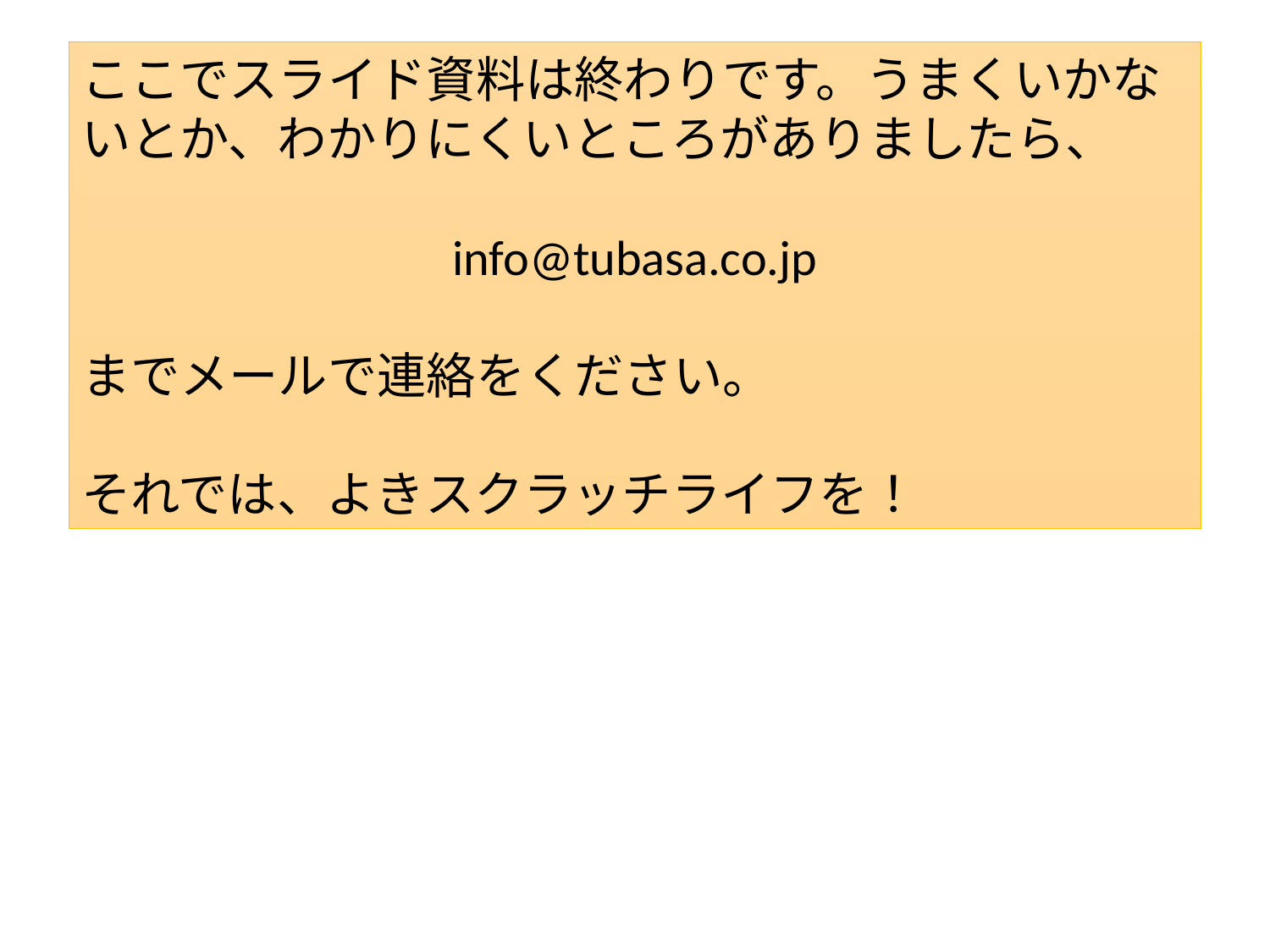

ここでスライド資料は終わりです。うまくいかないとか、わかりにくいところがありましたら、

info@tubasa.co.jp

までメールで連絡をください。

それでは、よきスクラッチライフを！